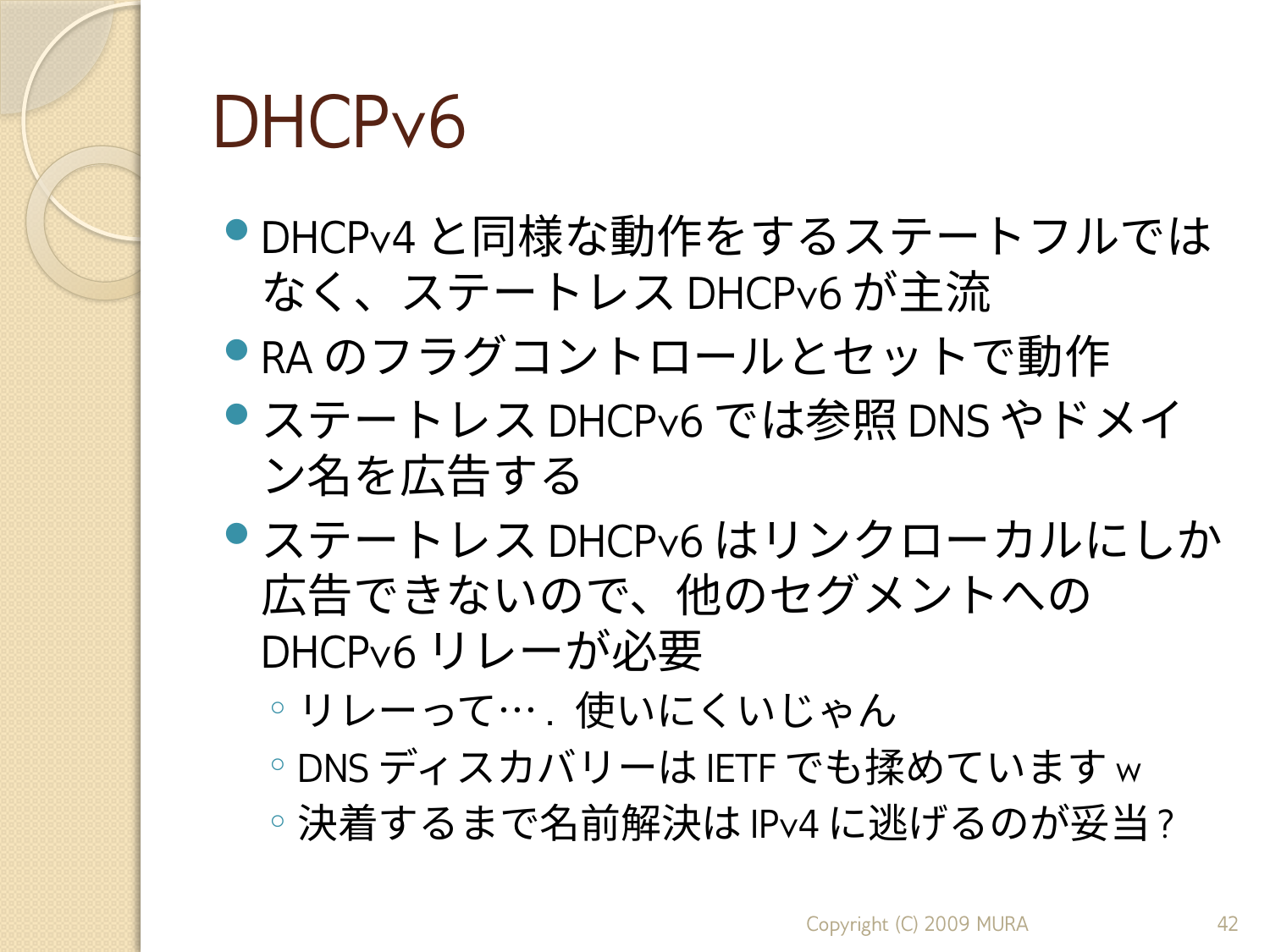

# DHCPv6
DHCPv4と同様な動作をするステートフルではなく、ステートレスDHCPv6が主流
RAのフラグコントロールとセットで動作
ステートレスDHCPv6では参照DNSやドメイン名を広告する
ステートレスDHCPv6はリンクローカルにしか広告できないので、他のセグメントへのDHCPv6リレーが必要
リレーって…. 使いにくいじゃん
DNSディスカバリーはIETFでも揉めていますw
決着するまで名前解決はIPv4に逃げるのが妥当?
Copyright (C) 2009 MURA
42